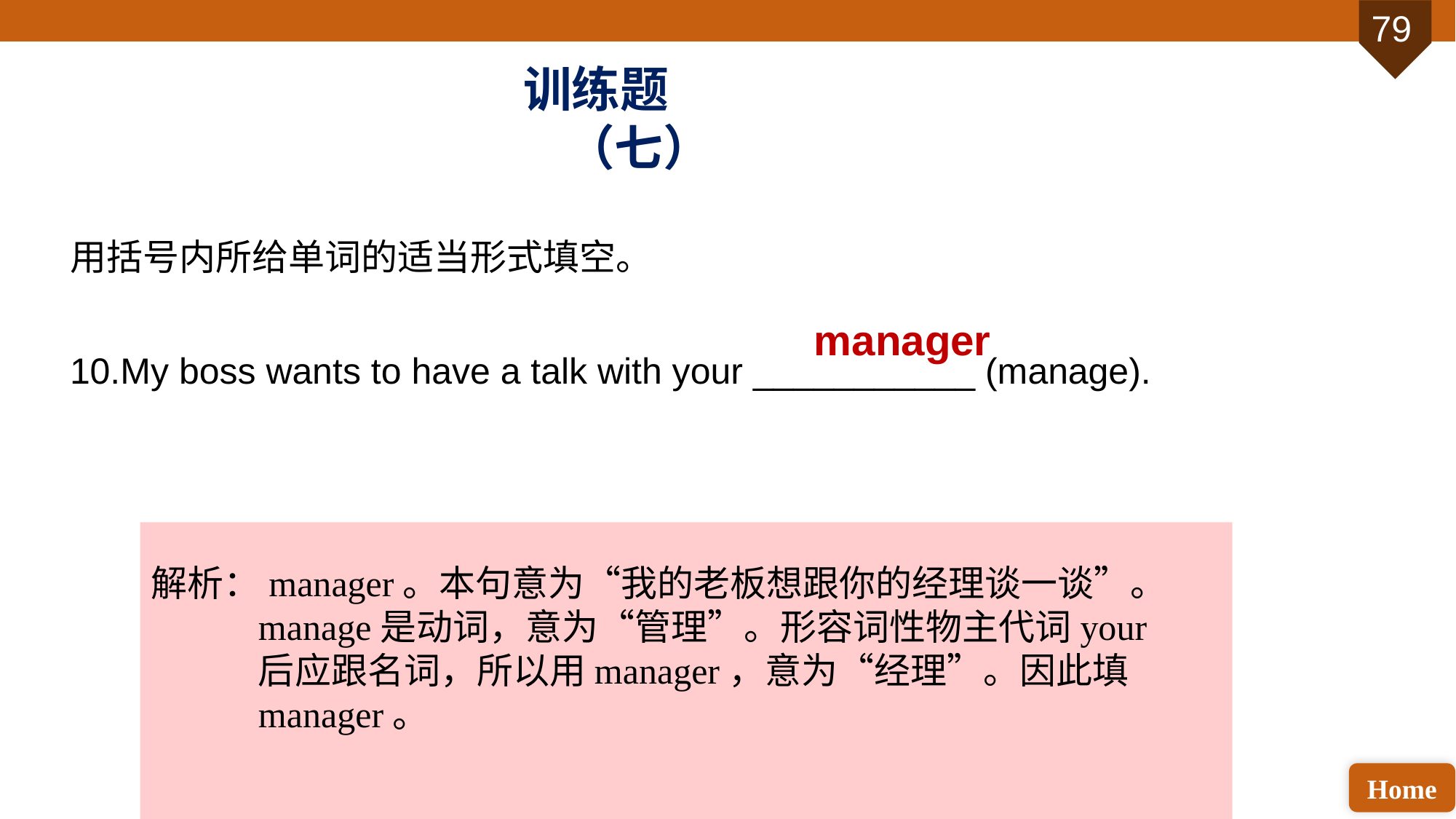

训练题（七）
用括号内所给单词的适当形式填空。

10.My boss wants to have a talk with your ___________ (manage).
manager

解析：manager。本句意为“我的老板想跟你的经理谈一谈”。manage是动词，意为“管理”。形容词性物主代词your后应跟名词，所以用manager，意为“经理”。因此填manager。